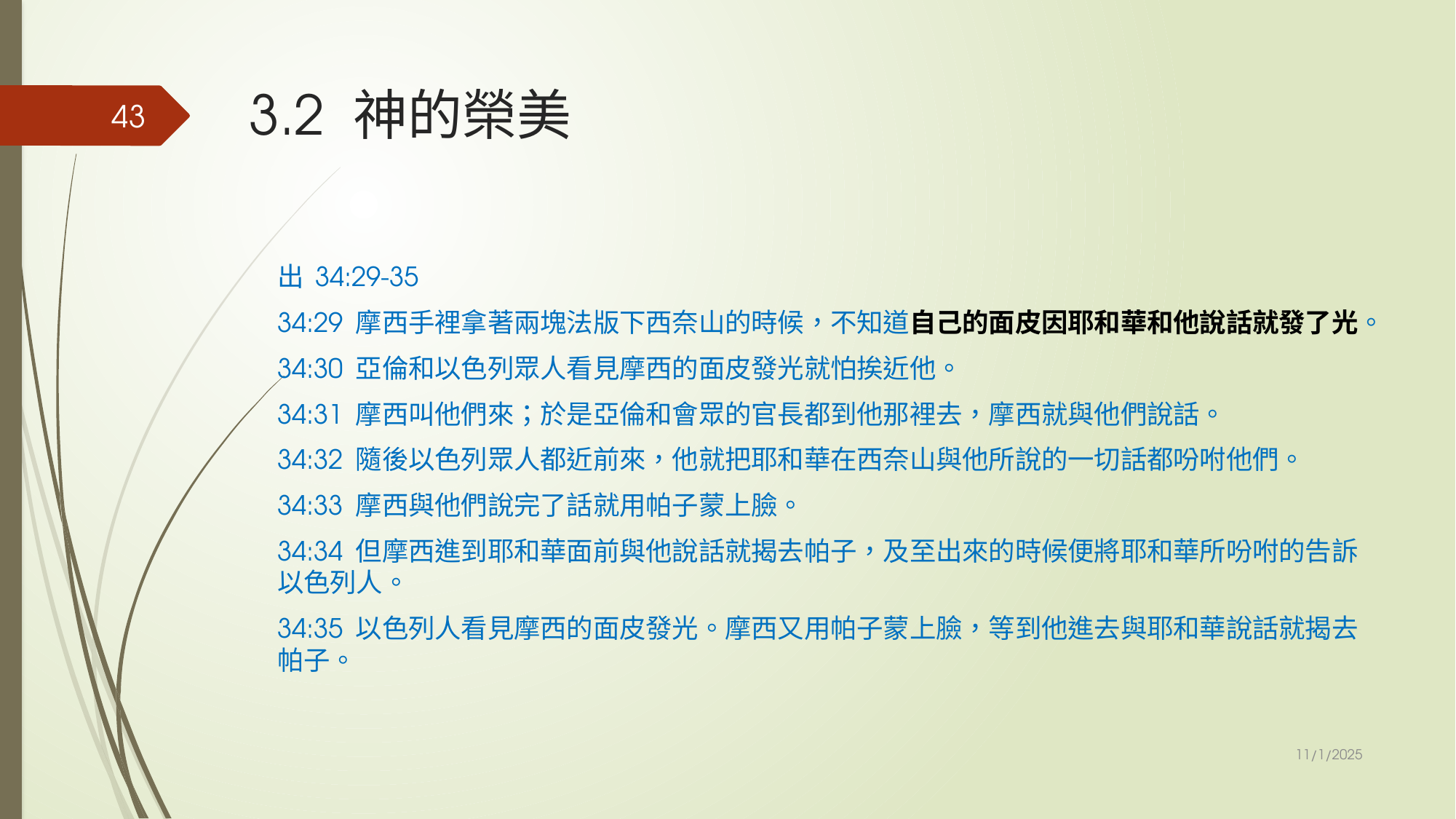

# 3.2 神的榮美
43
出 34:29-35
34:29 摩西手裡拿著兩塊法版下西奈山的時候，不知道自己的面皮因耶和華和他說話就發了光。
34:30 亞倫和以色列眾人看見摩西的面皮發光就怕挨近他。
34:31 摩西叫他們來；於是亞倫和會眾的官長都到他那裡去，摩西就與他們說話。
34:32 隨後以色列眾人都近前來，他就把耶和華在西奈山與他所說的一切話都吩咐他們。
34:33 摩西與他們說完了話就用帕子蒙上臉。
34:34 但摩西進到耶和華面前與他說話就揭去帕子，及至出來的時候便將耶和華所吩咐的告訴以色列人。
34:35 以色列人看見摩西的面皮發光。摩西又用帕子蒙上臉，等到他進去與耶和華說話就揭去帕子。
11/1/2025